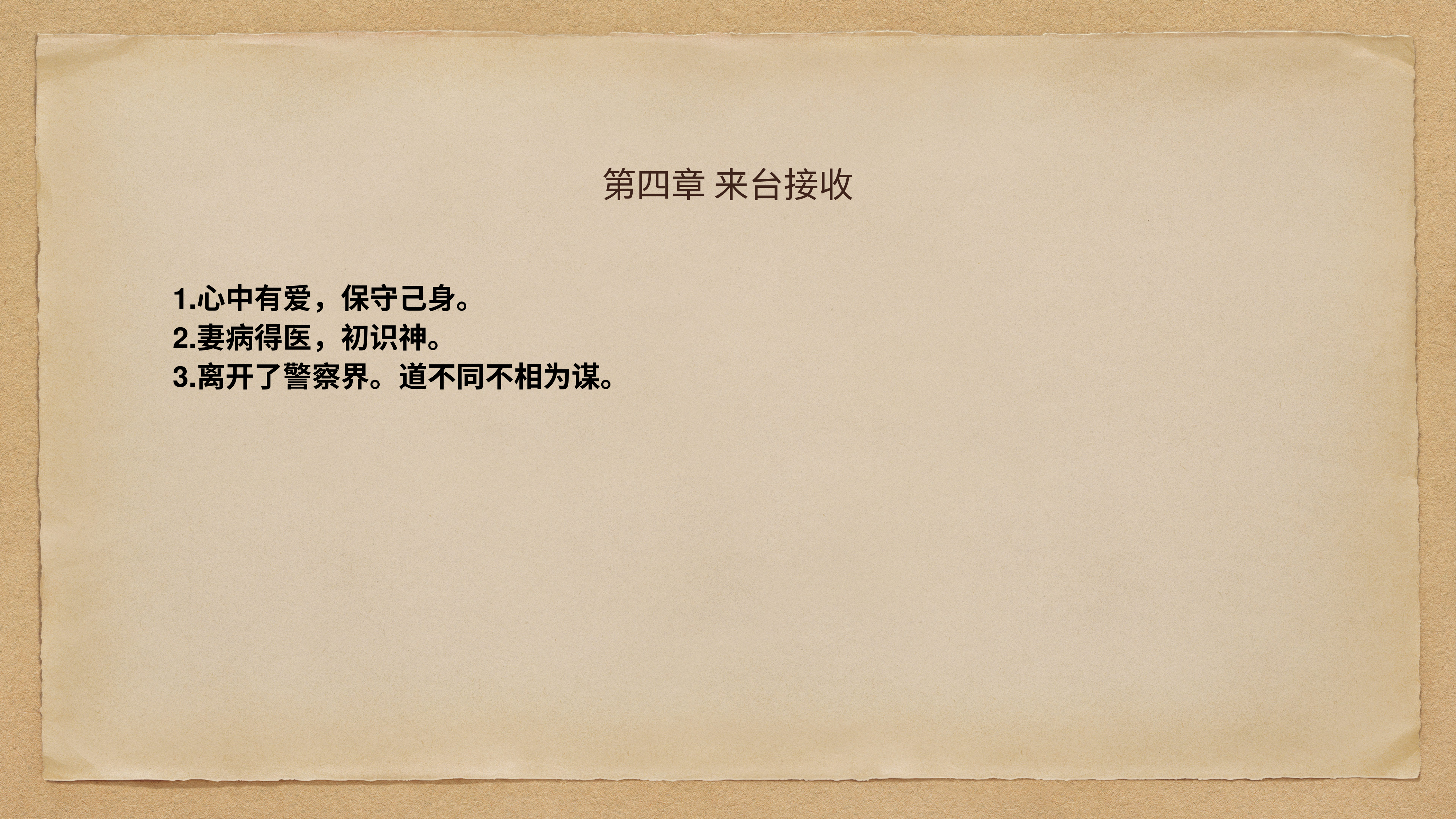

# 第四章 来台接收

心中有爱，保守己身。
妻病得医，初识神。
离开了警察界。道不同不相为谋。